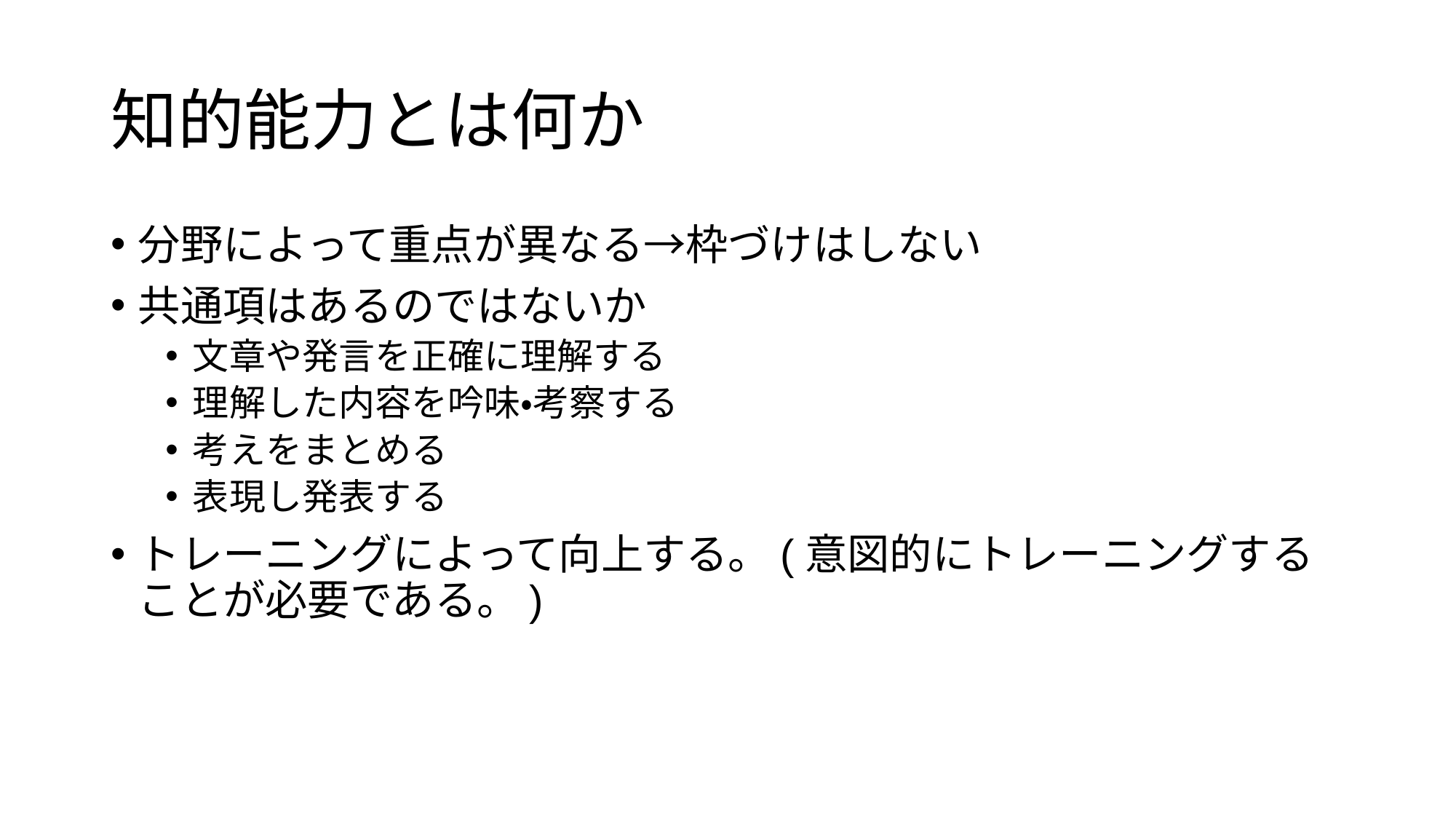

# 知的能力とは何か
分野によって重点が異なる→枠づけはしない
共通項はあるのではないか
文章や発言を正確に理解する
理解した内容を吟味・考察する
考えをまとめる
表現し発表する
トレーニングによって向上する。(意図的にトレーニングすることが必要である。)